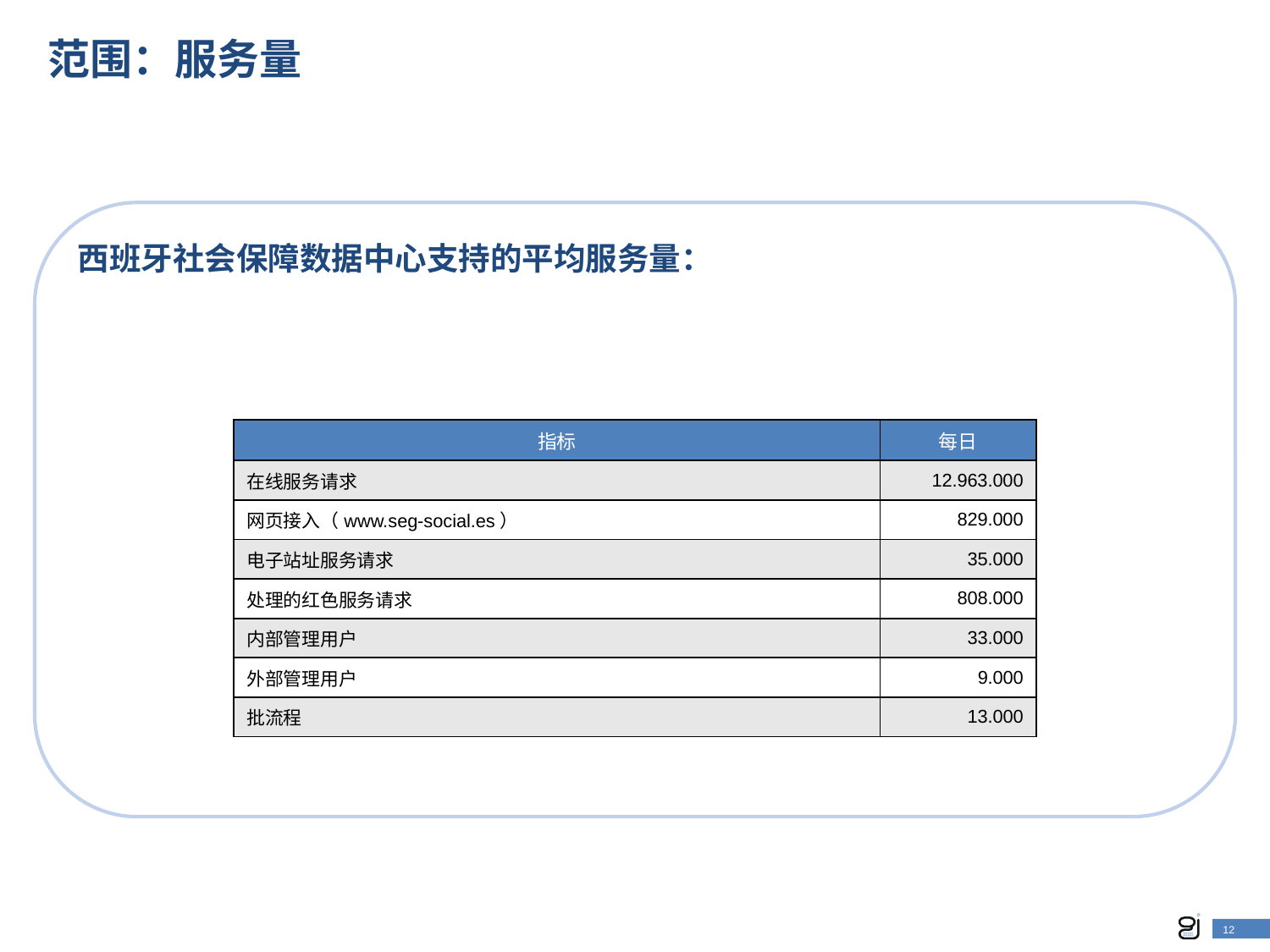

# 范围：服务量
西班牙社会保障数据中心支持的平均服务量：

| 指标 | 每日 |
| --- | --- |
| 在线服务请求 | 12.963.000 |
| 网页接入（www.seg-social.es） | 829.000 |
| 电子站址服务请求 | 35.000 |
| 处理的红色服务请求 | 808.000 |
| 内部管理用户 | 33.000 |
| 外部管理用户 | 9.000 |
| 批流程 | 13.000 |
12